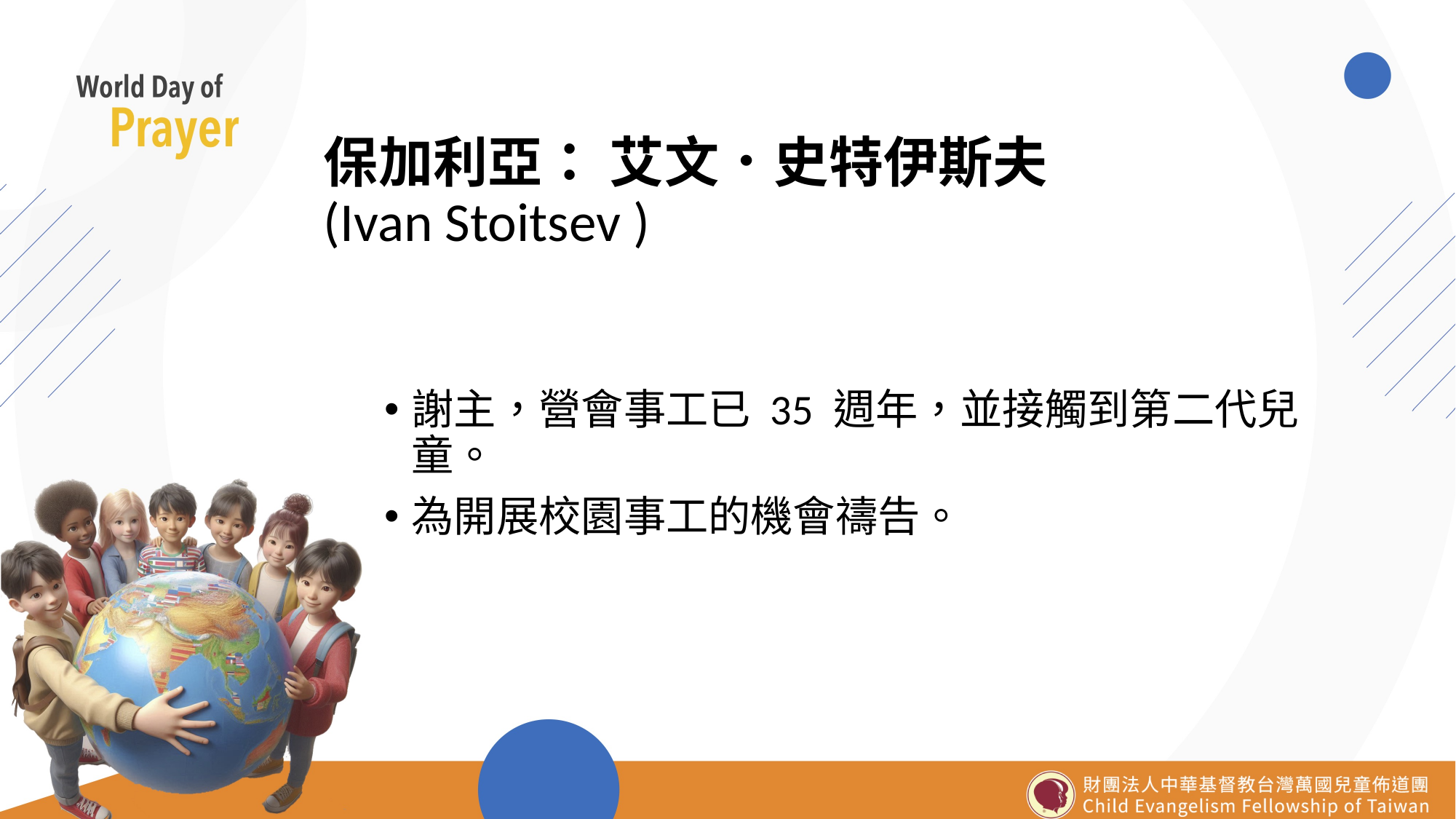

# 保加利亞： 艾文．史特伊斯夫 (Ivan Stoitsev )
謝主，營會事工已 35 週年，並接觸到第二代兒童。
為開展校園事工的機會禱告。